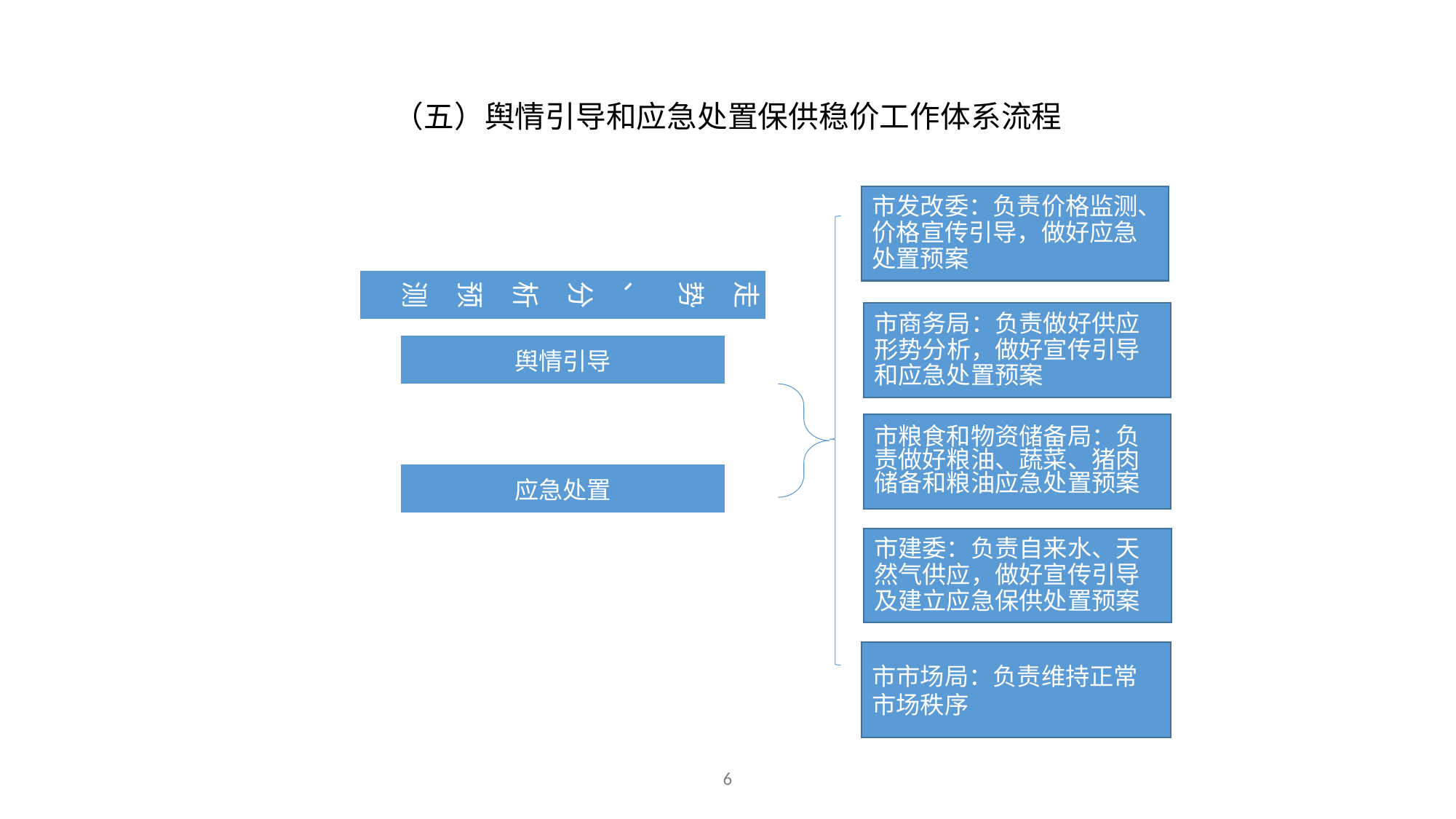

（五）舆情引导和应急处置保供稳价工作体系流程
市发改委：负责价格监测、价格宣传引导，做好应急处置预案
市商务局：负责做好供应形势分析，做好宣传引导和应急处置预案
市粮食和物资储备局：负责做好粮油、蔬菜、猪肉储备和粮油应急处置预案
市建委：负责自来水、天然气供应，做好宣传引导及建立应急保供处置预案
市市场局：负责维持正常市场秩序

舆情引导
应急处置

6